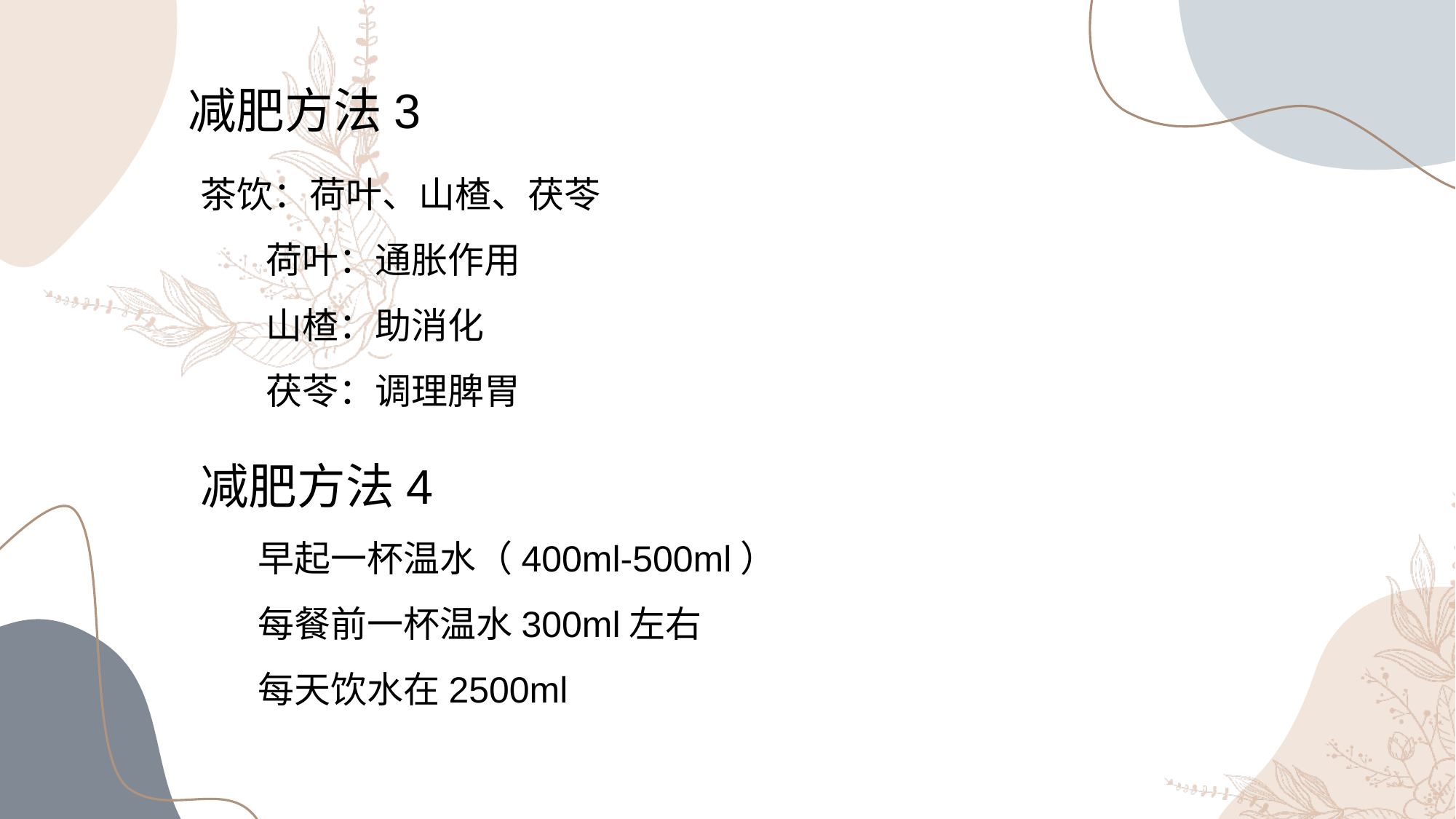

减肥方法3
茶饮：荷叶、山楂、茯苓
       荷叶：通胀作用
       山楂：助消化
       茯苓：调理脾胃

减肥方法4
      早起一杯温水（400ml-500ml）
      每餐前一杯温水300ml左右
      每天饮水在2500ml

90%